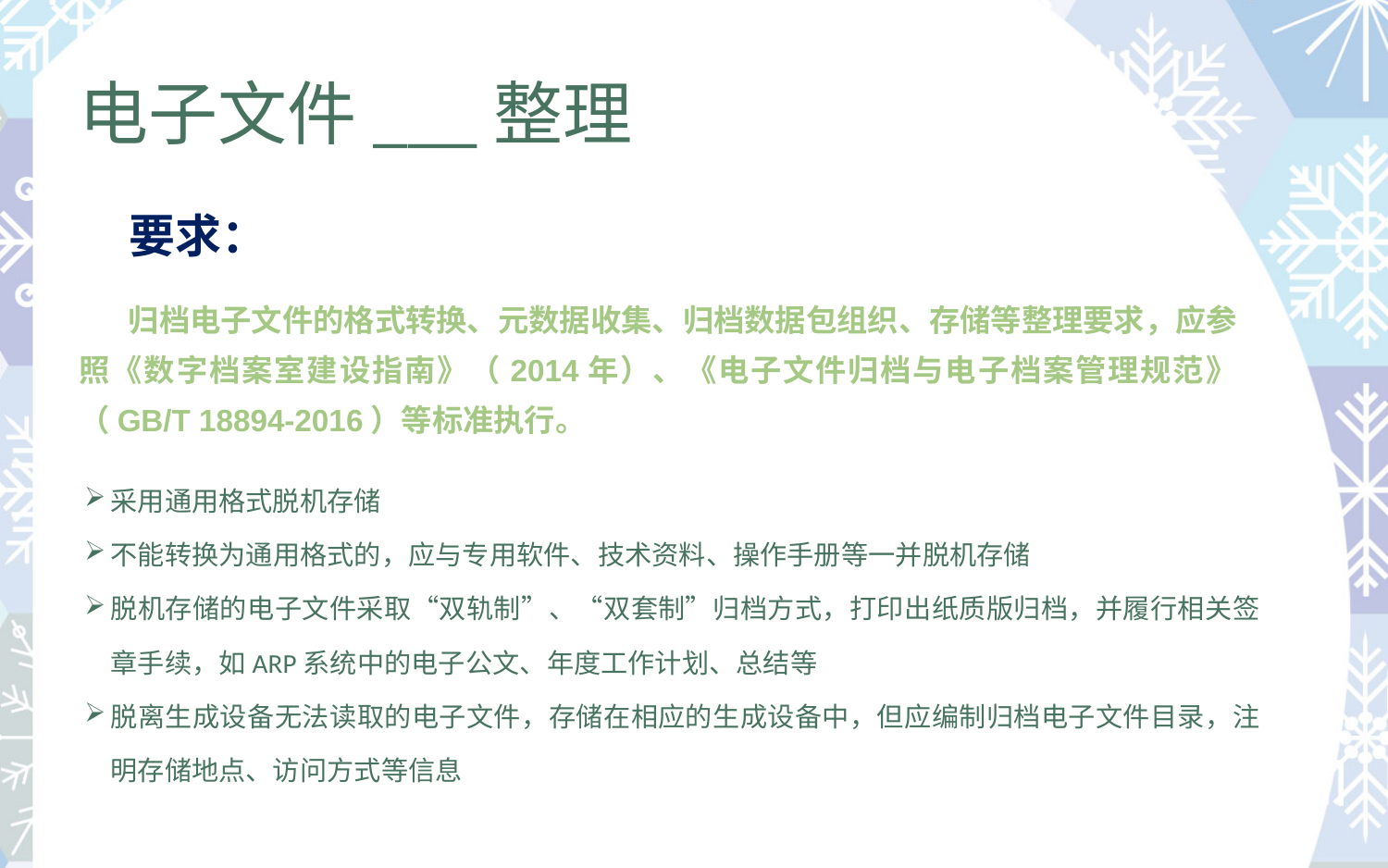

电子文件___整理
要求：
      归档电子文件的格式转换、元数据收集、归档数据包组织、存储等整理要求，应参照《数字档案室建设指南》（2014年）、《电子文件归档与电子档案管理规范》（GB/T 18894-2016）等标准执行。
采用通用格式脱机存储
不能转换为通用格式的，应与专用软件、技术资料、操作手册等一并脱机存储
脱机存储的电子文件采取“双轨制”、“双套制”归档方式，打印出纸质版归档，并履行相关签章手续，如ARP系统中的电子公文、年度工作计划、总结等
脱离生成设备无法读取的电子文件，存储在相应的生成设备中，但应编制归档电子文件目录，注明存储地点、访问方式等信息